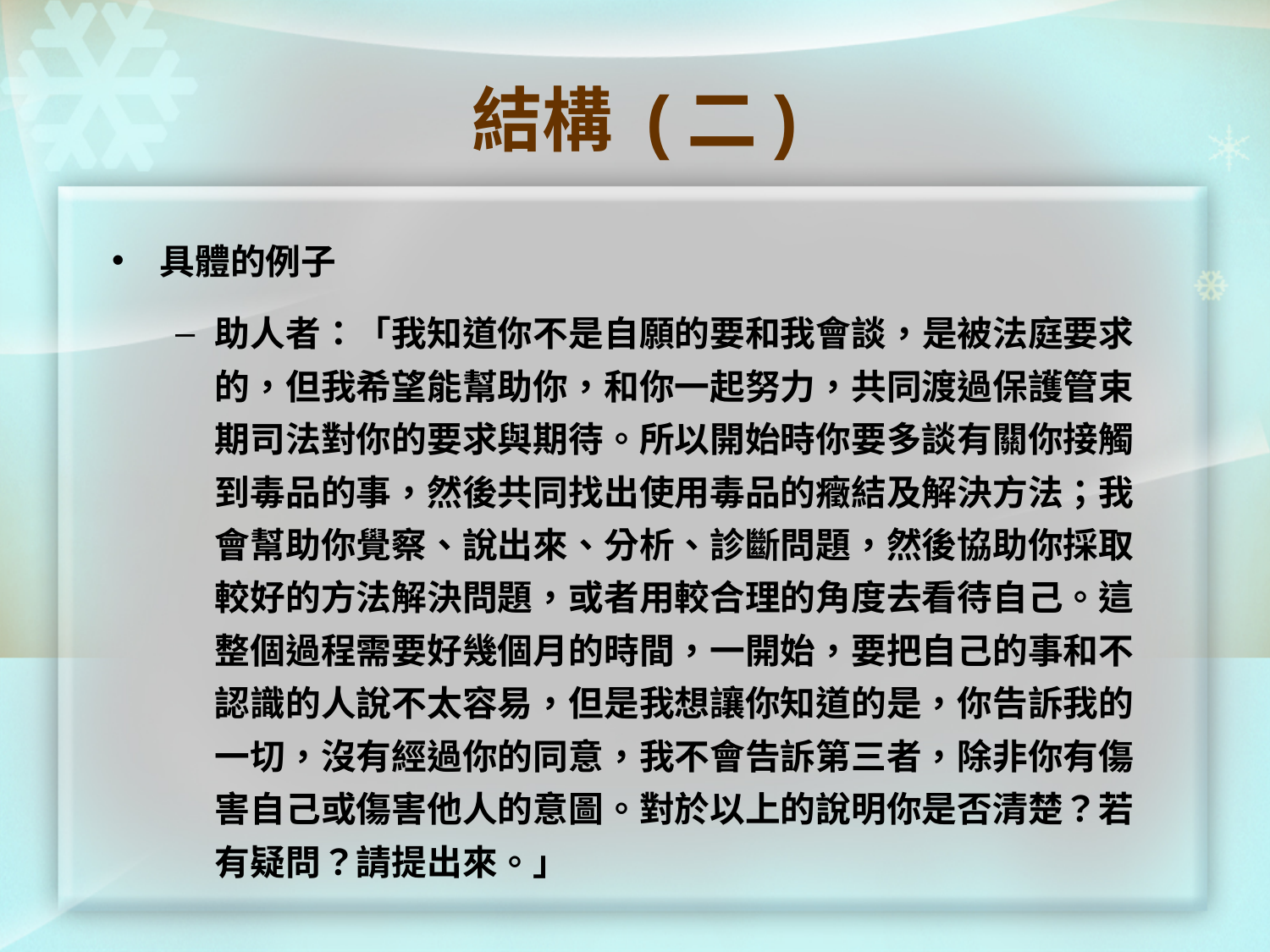

# 結構 (二)
具體的例子
助人者：「我知道你不是自願的要和我會談，是被法庭要求的，但我希望能幫助你，和你一起努力，共同渡過保護管束期司法對你的要求與期待。所以開始時你要多談有關你接觸到毒品的事，然後共同找出使用毒品的癥結及解決方法；我會幫助你覺察、說出來、分析、診斷問題，然後協助你採取較好的方法解決問題，或者用較合理的角度去看待自己。這整個過程需要好幾個月的時間，一開始，要把自己的事和不認識的人說不太容易，但是我想讓你知道的是，你告訴我的一切，沒有經過你的同意，我不會告訴第三者，除非你有傷害自己或傷害他人的意圖。對於以上的說明你是否清楚？若有疑問？請提出來。」